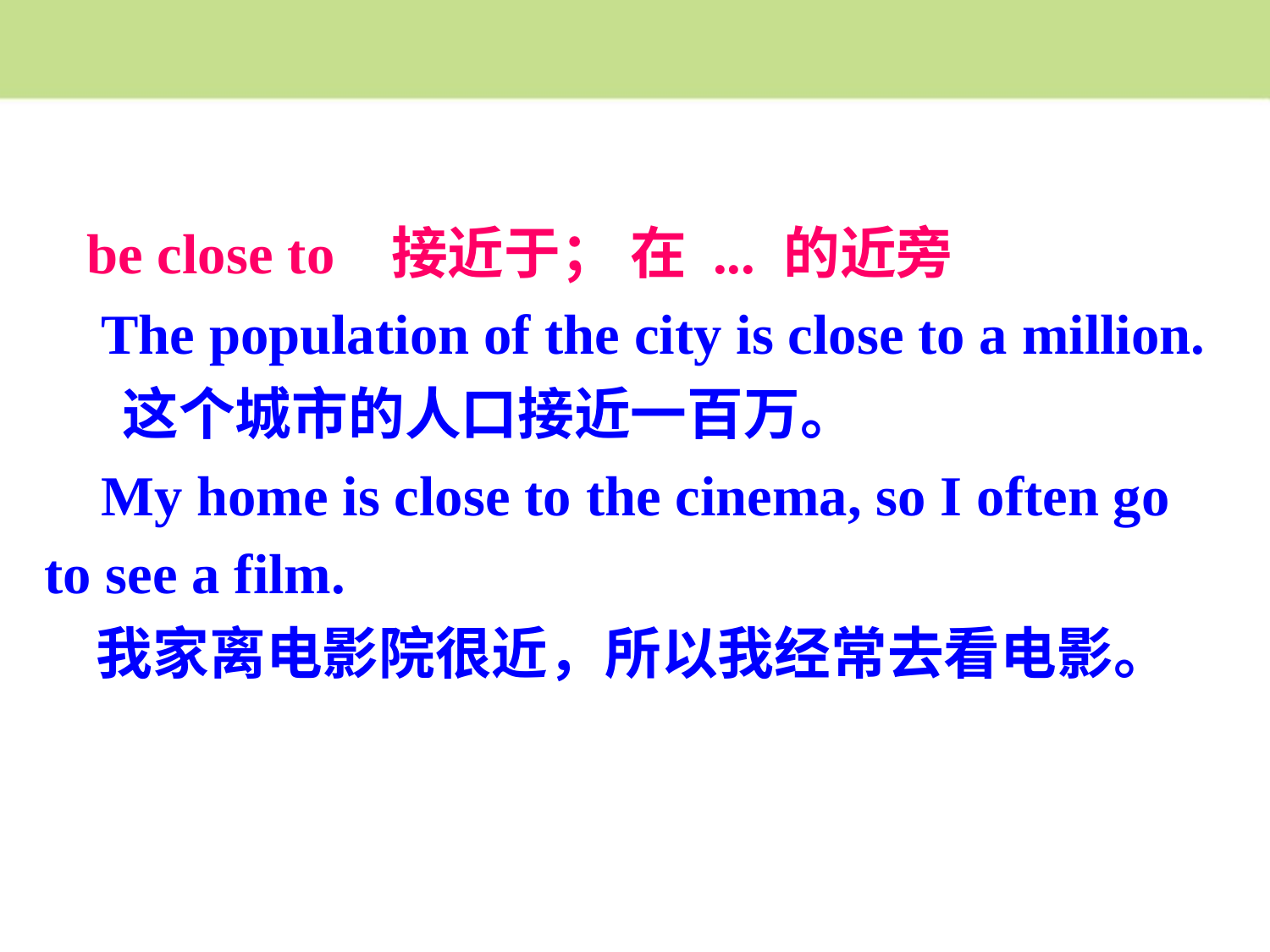

be close to   接近于； 在 ... 的近旁
    The population of the city is close to a million.
     这个城市的人口接近一百万。
    My home is close to the cinema, so I often go to see a film.
   我家离电影院很近，所以我经常去看电影。